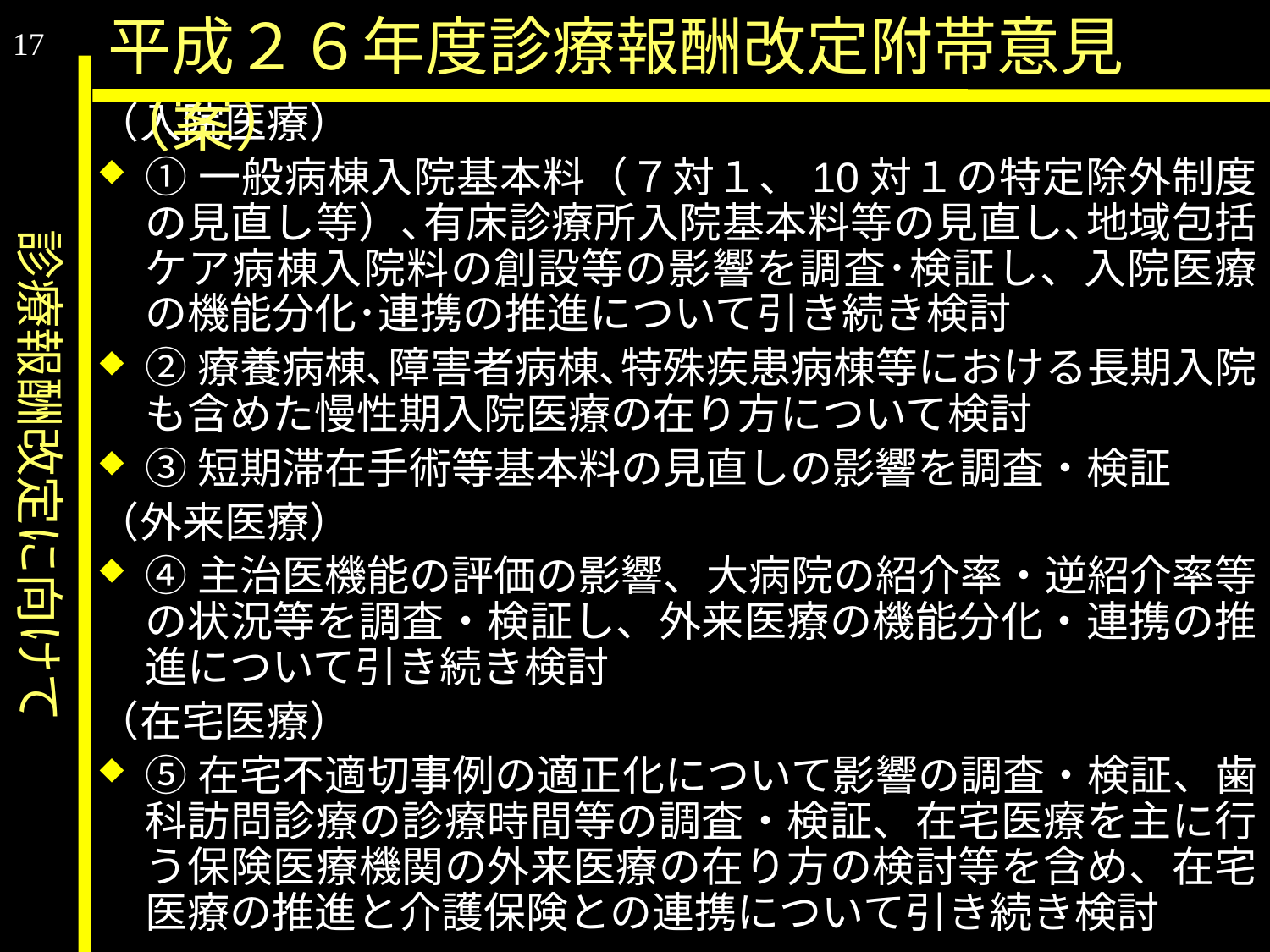

診療報酬改定に向けて
平成２６年度診療報酬改定附帯意見（案）
17

（入院医療）
①一般病棟入院基本料（７対１、10対１の特定除外制度の見直し等）､有床診療所入院基本料等の見直し､地域包括ケア病棟入院料の創設等の影響を調査･検証し、入院医療の機能分化･連携の推進について引き続き検討
②療養病棟､障害者病棟､特殊疾患病棟等における長期入院も含めた慢性期入院医療の在り方について検討
③短期滞在手術等基本料の見直しの影響を調査・検証
（外来医療）
④主治医機能の評価の影響、大病院の紹介率・逆紹介率等の状況等を調査・検証し、外来医療の機能分化・連携の推進について引き続き検討
（在宅医療）
⑤在宅不適切事例の適正化について影響の調査・検証、歯科訪問診療の診療時間等の調査・検証、在宅医療を主に行う保険医療機関の外来医療の在り方の検討等を含め、在宅医療の推進と介護保険との連携について引き続き検討